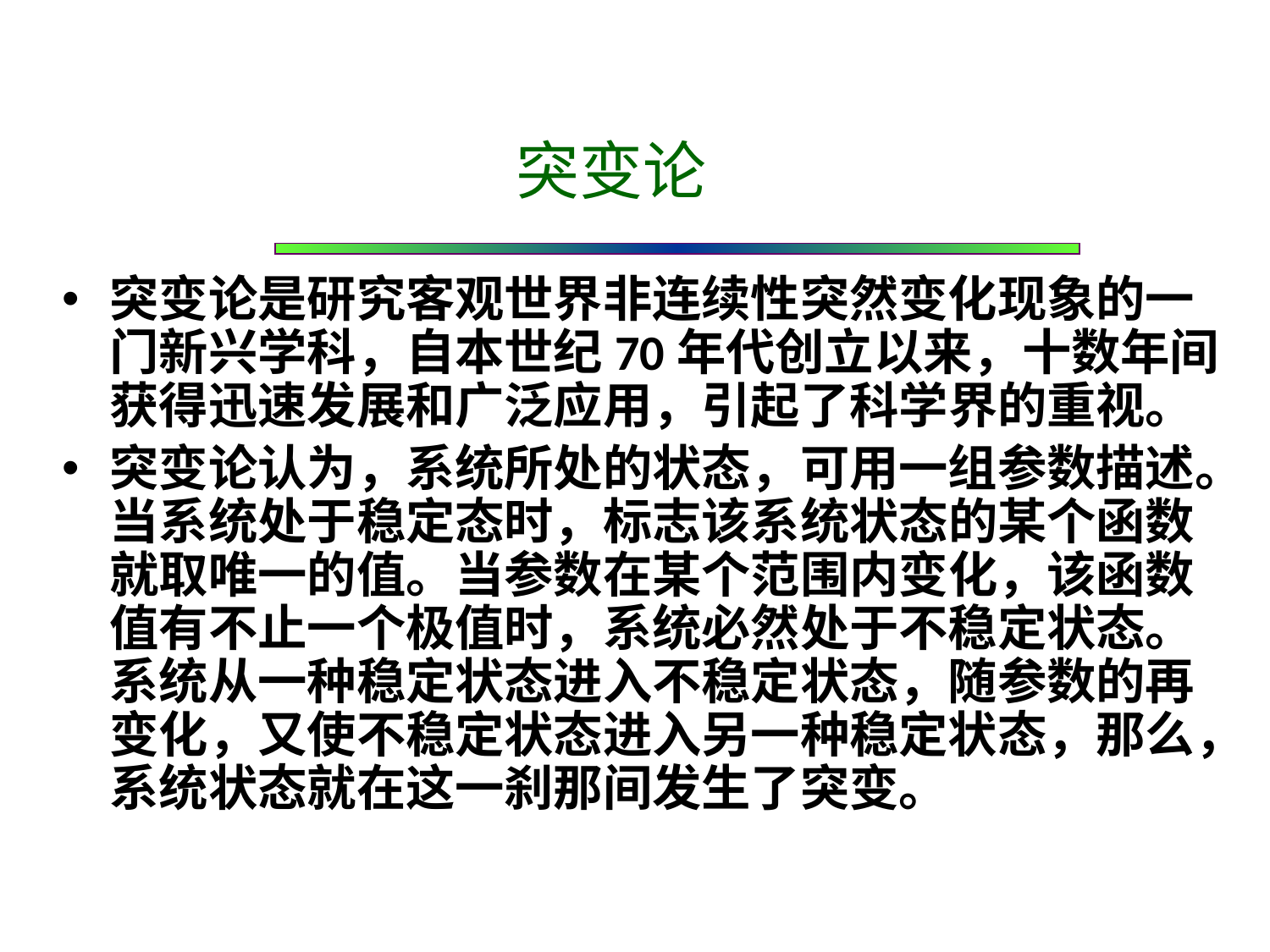

# 突变论

突变论是研究客观世界非连续性突然变化现象的一门新兴学科，自本世纪70年代创立以来，十数年间获得迅速发展和广泛应用，引起了科学界的重视。
突变论认为，系统所处的状态，可用一组参数描述。当系统处于稳定态时，标志该系统状态的某个函数就取唯一的值。当参数在某个范围内变化，该函数值有不止一个极值时，系统必然处于不稳定状态。系统从一种稳定状态进入不稳定状态，随参数的再变化，又使不稳定状态进入另一种稳定状态，那么，系统状态就在这一刹那间发生了突变。